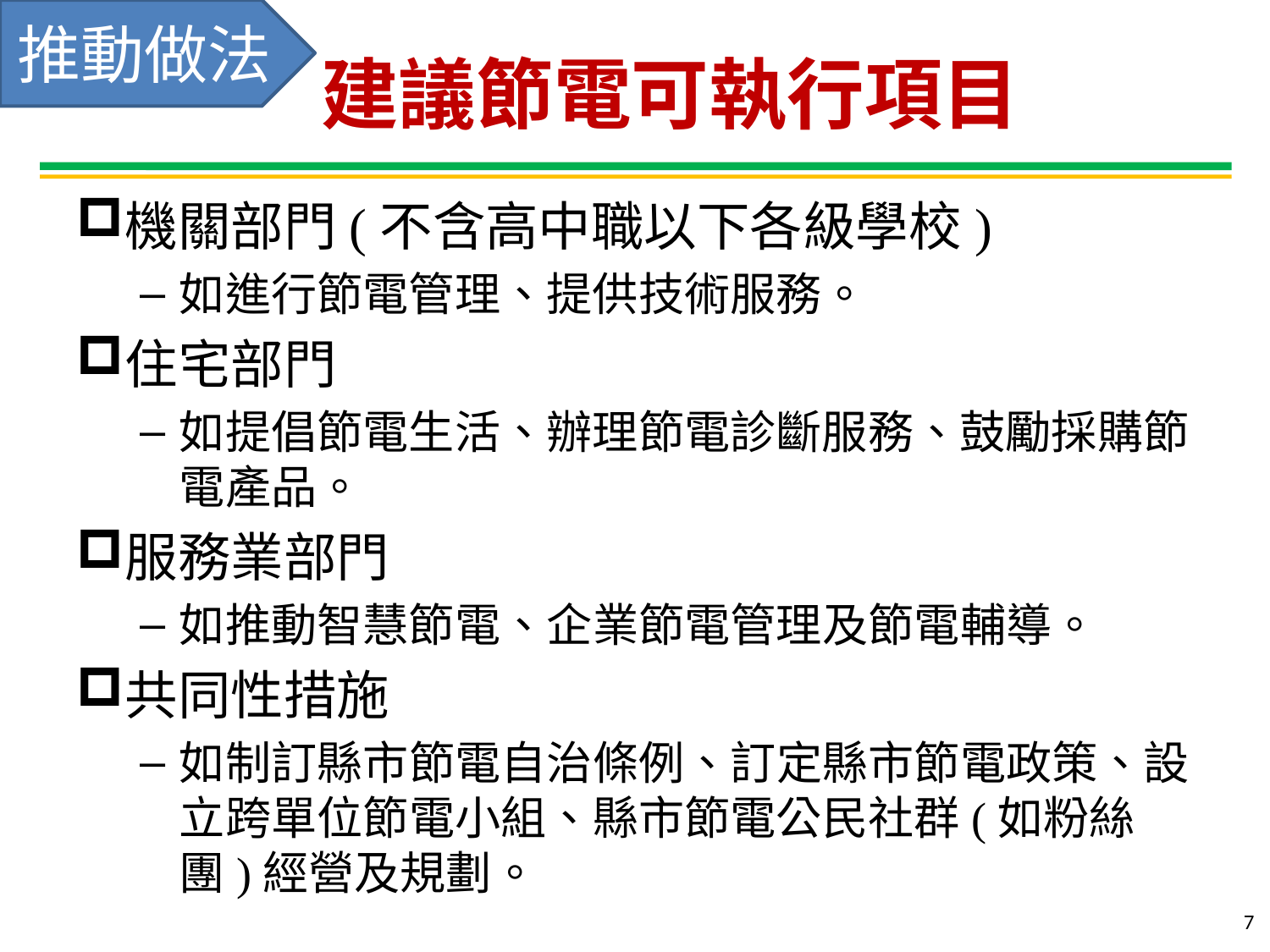

推動做法
# 建議節電可執行項目
機關部門(不含高中職以下各級學校)
如進行節電管理、提供技術服務。
住宅部門
如提倡節電生活、辦理節電診斷服務、鼓勵採購節電產品。
服務業部門
如推動智慧節電、企業節電管理及節電輔導。
共同性措施
如制訂縣市節電自治條例、訂定縣市節電政策、設立跨單位節電小組、縣市節電公民社群(如粉絲團)經營及規劃。
7